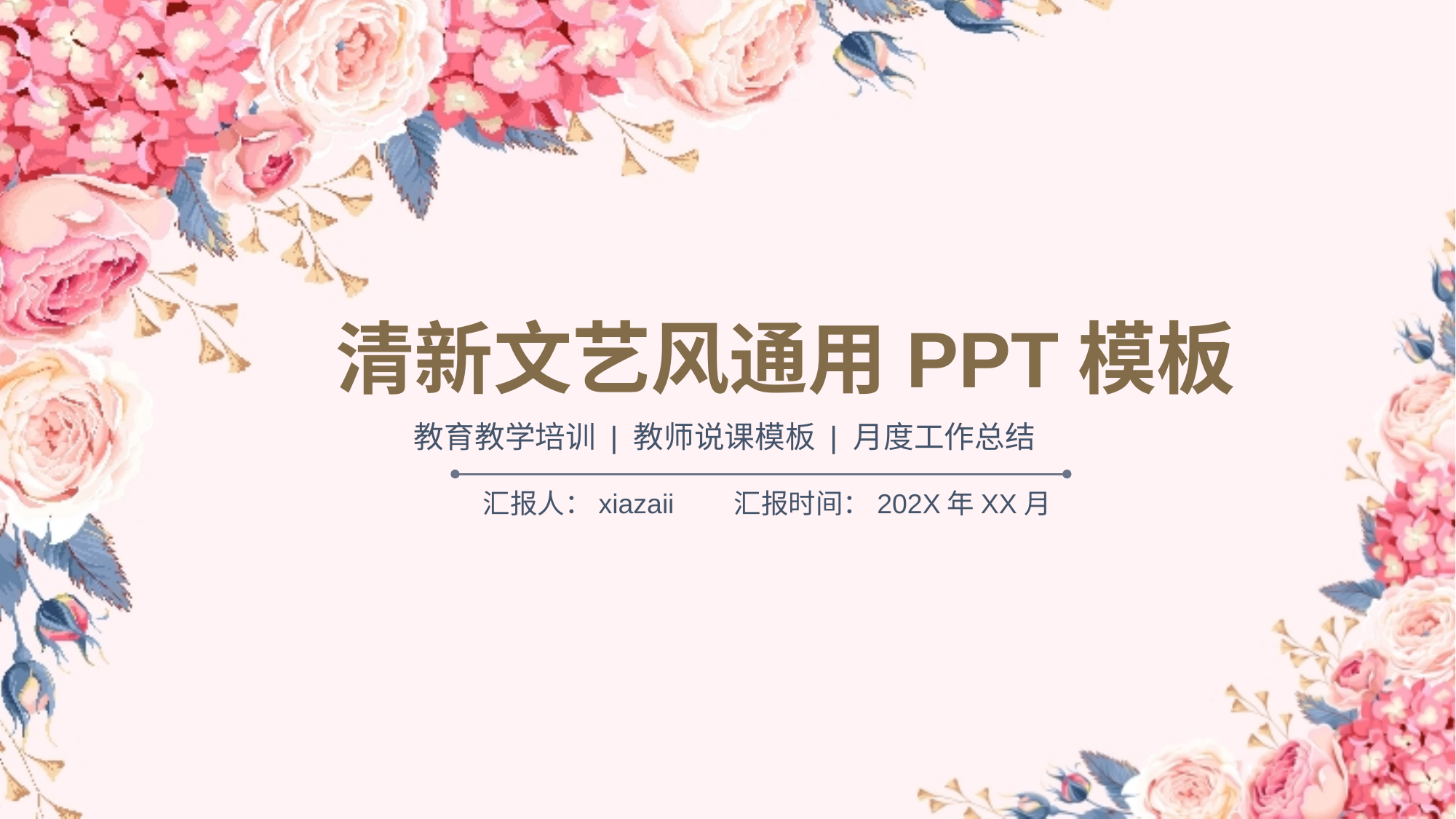

清新文艺风通用PPT模板
教育教学培训 | 教师说课模板 | 月度工作总结
汇报人：xiazaii       汇报时间：202X年XX月